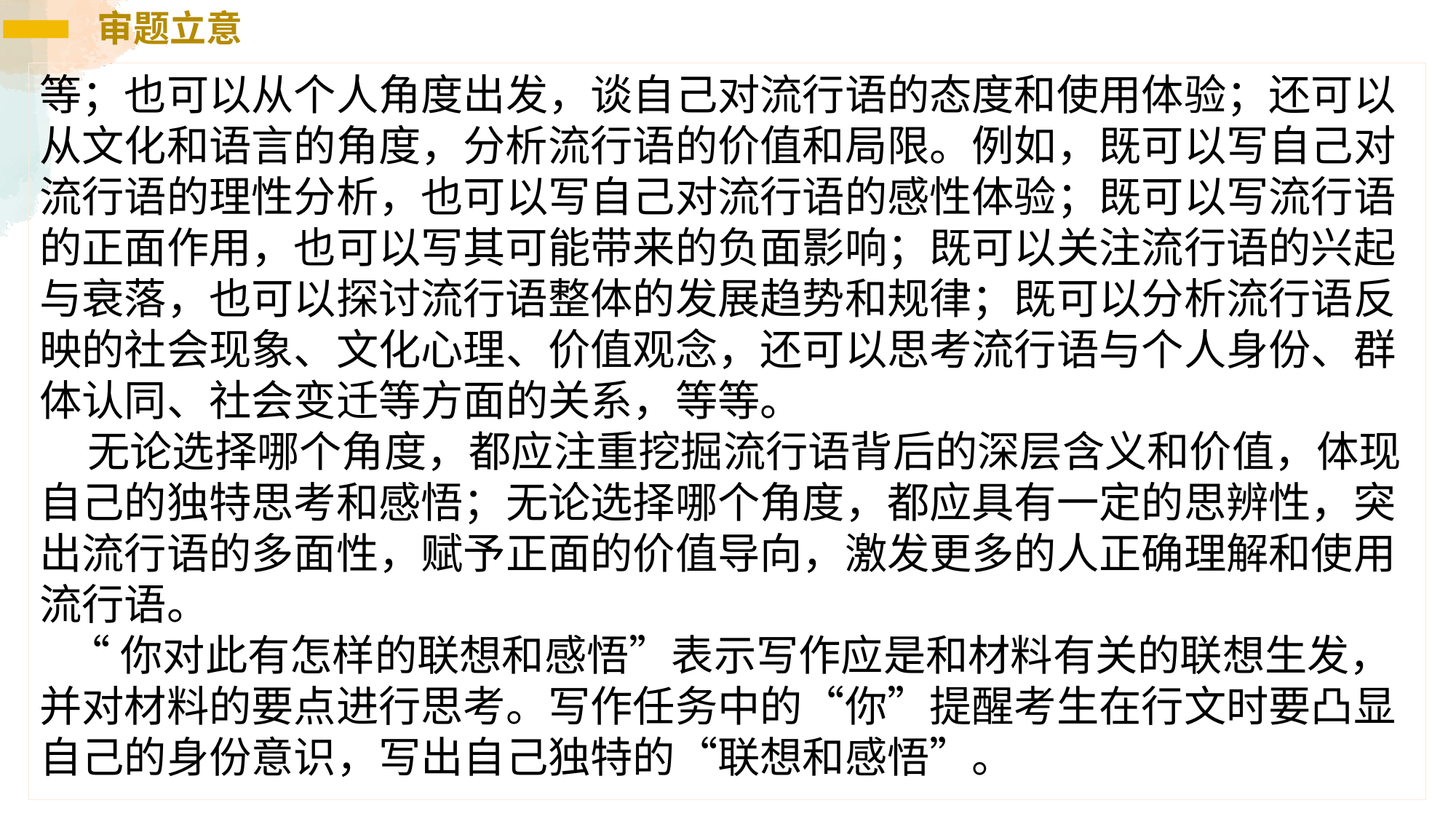

审题立意

等；也可以从个人角度出发，谈自己对流行语的态度和使用体验；还可以从文化和语言的角度，分析流行语的价值和局限。例如，既可以写自己对流行语的理性分析，也可以写自己对流行语的感性体验；既可以写流行语的正面作用，也可以写其可能带来的负面影响；既可以关注流行语的兴起与衰落，也可以探讨流行语整体的发展趋势和规律；既可以分析流行语反映的社会现象、文化心理、价值观念，还可以思考流行语与个人身份、群体认同、社会变迁等方面的关系，等等。
    无论选择哪个角度，都应注重挖掘流行语背后的深层含义和价值，体现自己的独特思考和感悟；无论选择哪个角度，都应具有一定的思辨性，突出流行语的多面性，赋予正面的价值导向，激发更多的人正确理解和使用流行语。
   “你对此有怎样的联想和感悟”表示写作应是和材料有关的联想生发，并对材料的要点进行思考。写作任务中的“你”提醒考生在行文时要凸显自己的身份意识，写出自己独特的“联想和感悟”。

年度工作概述
您的内容打在这里，或者通过复制您的文本后，在此框中选择粘贴，并选择只保留文字，建议使用微软雅黑字体。您的内容打在这里，或者通过复制您的文本后，在此框中选择粘贴，并选择只保留文字，建议使用微软雅黑字体。